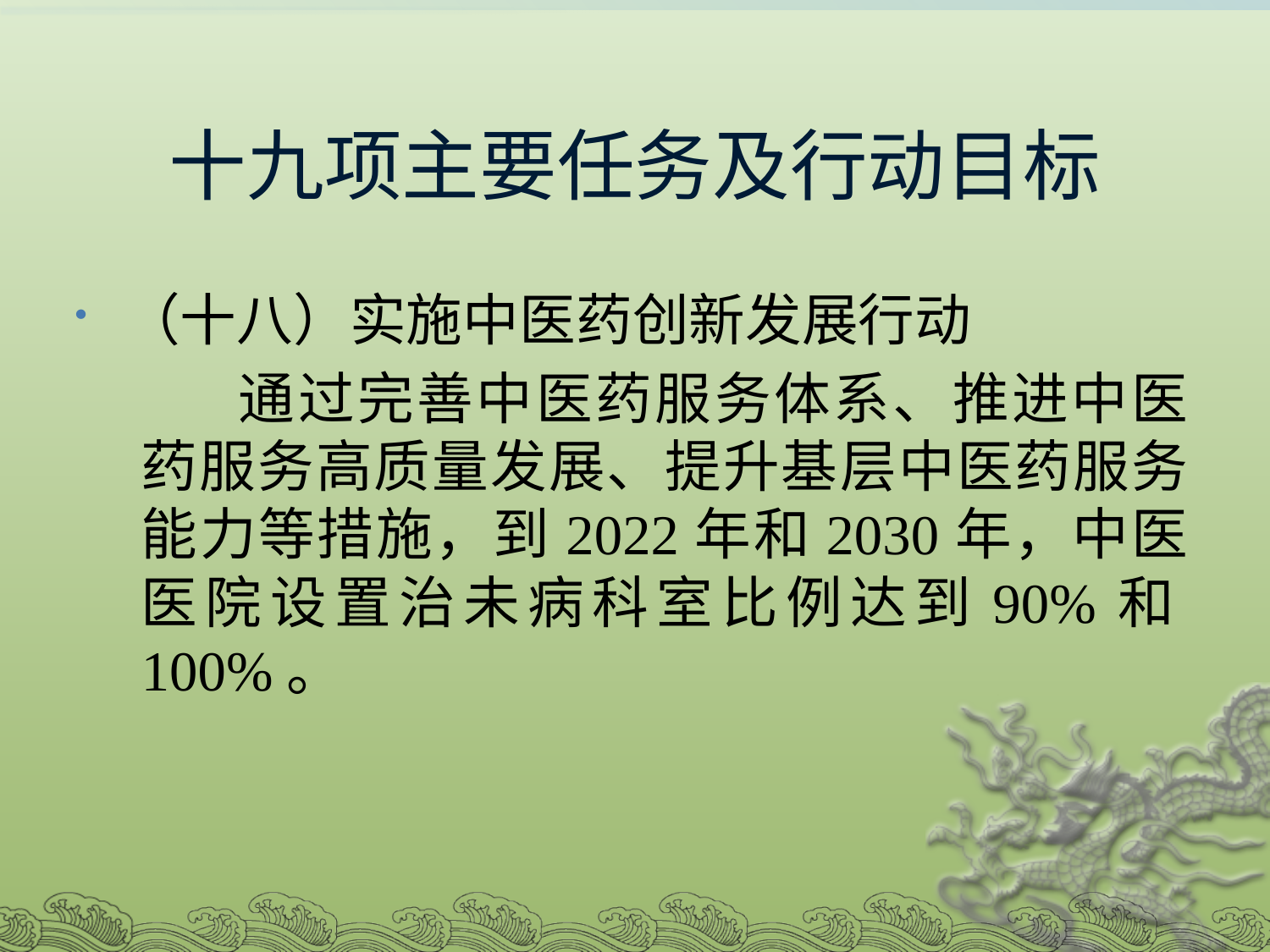

# 十九项主要任务及行动目标
（十八）实施中医药创新发展行动
通过完善中医药服务体系、推进中医药服务高质量发展、提升基层中医药服务能力等措施，到2022年和2030年，中医医院设置治未病科室比例达到90%和100%。